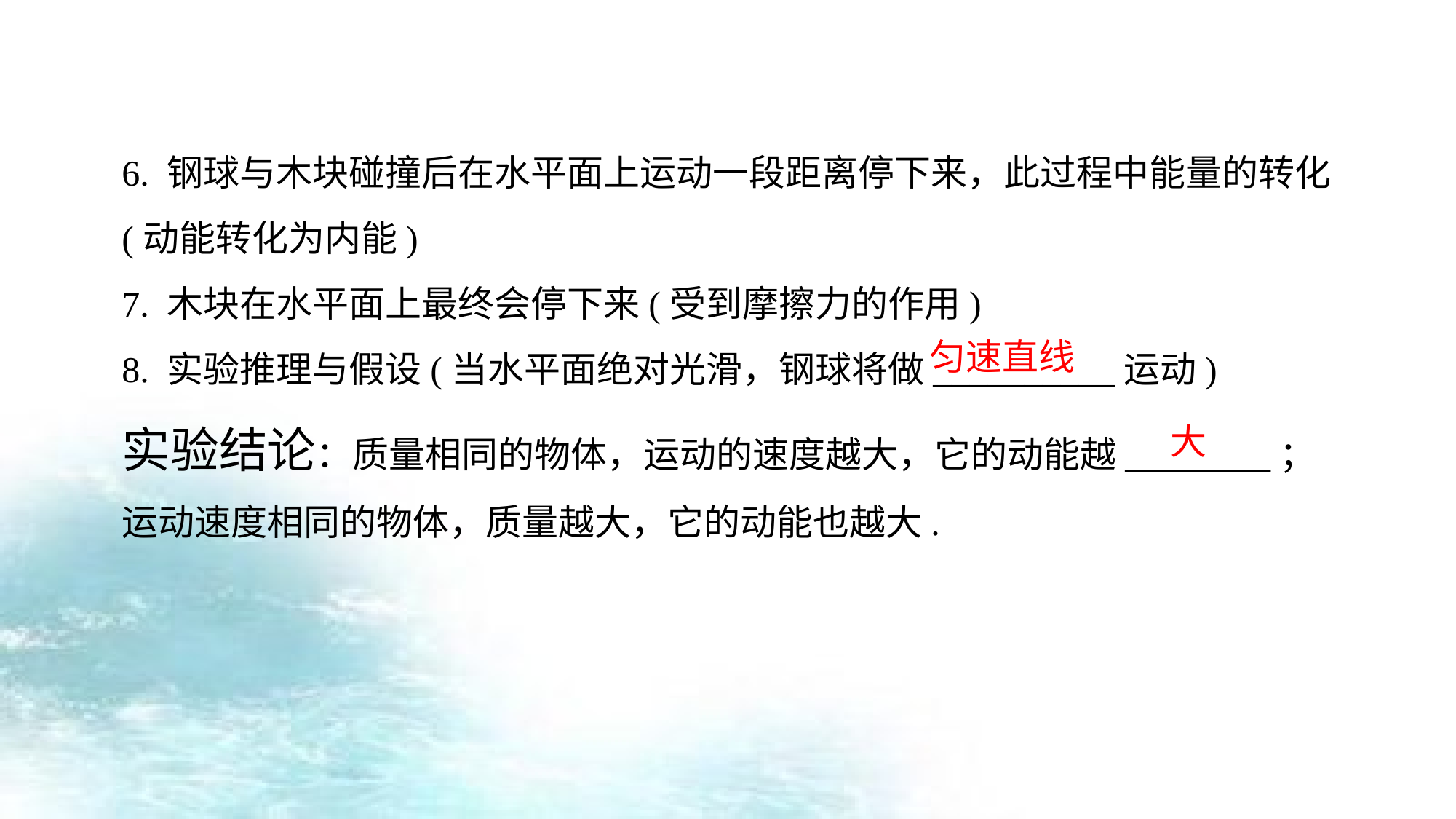

6. 钢球与木块碰撞后在水平面上运动一段距离停下来，此过程中能量的转化(动能转化为内能)
7. 木块在水平面上最终会停下来(受到摩擦力的作用)
8. 实验推理与假设(当水平面绝对光滑，钢球将做__________运动)
实验结论：质量相同的物体，运动的速度越大，它的动能越________；运动速度相同的物体，质量越大，它的动能也越大.
匀速直线
大